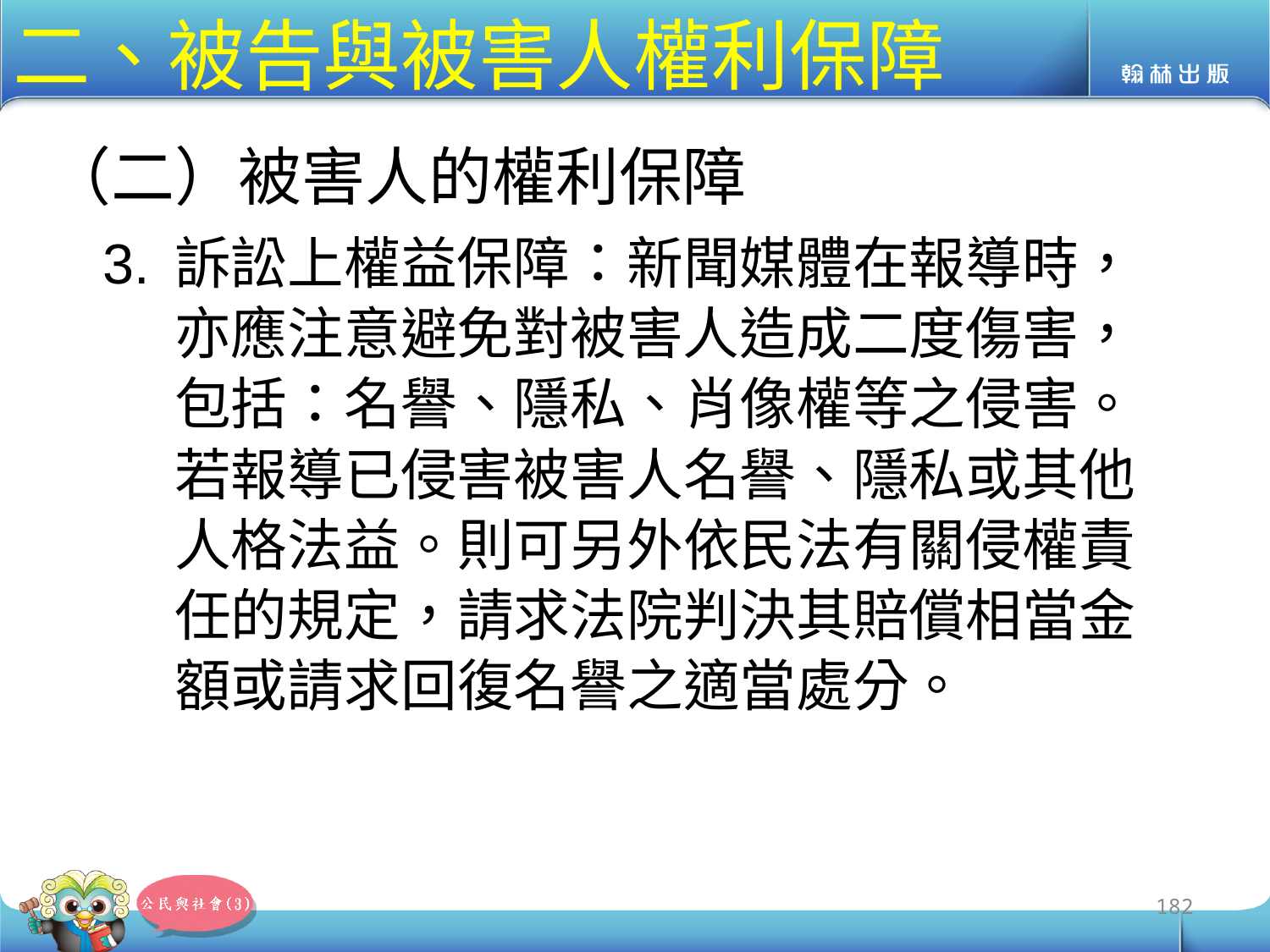

# 二、被告與被害人權利保障
（二）被害人的權利保障
訴訟上權益保障：新聞媒體在報導時，亦應注意避免對被害人造成二度傷害，包括：名譽、隱私、肖像權等之侵害。若報導已侵害被害人名譽、隱私或其他人格法益。則可另外依民法有關侵權責任的規定，請求法院判決其賠償相當金額或請求回復名譽之適當處分。
182